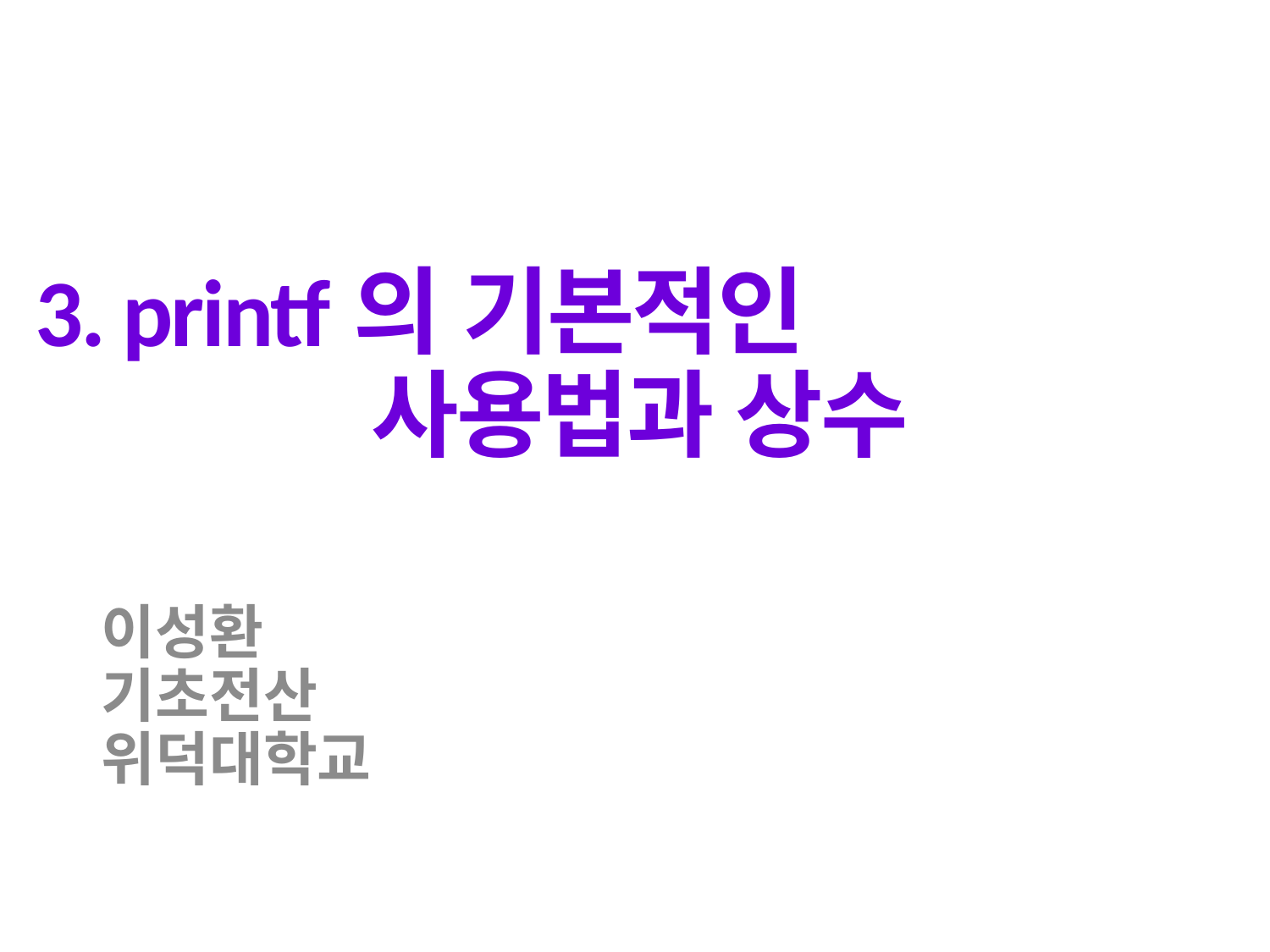

# 3. printf의 기본적인 사용법과 상수
이성환
기초전산
위덕대학교